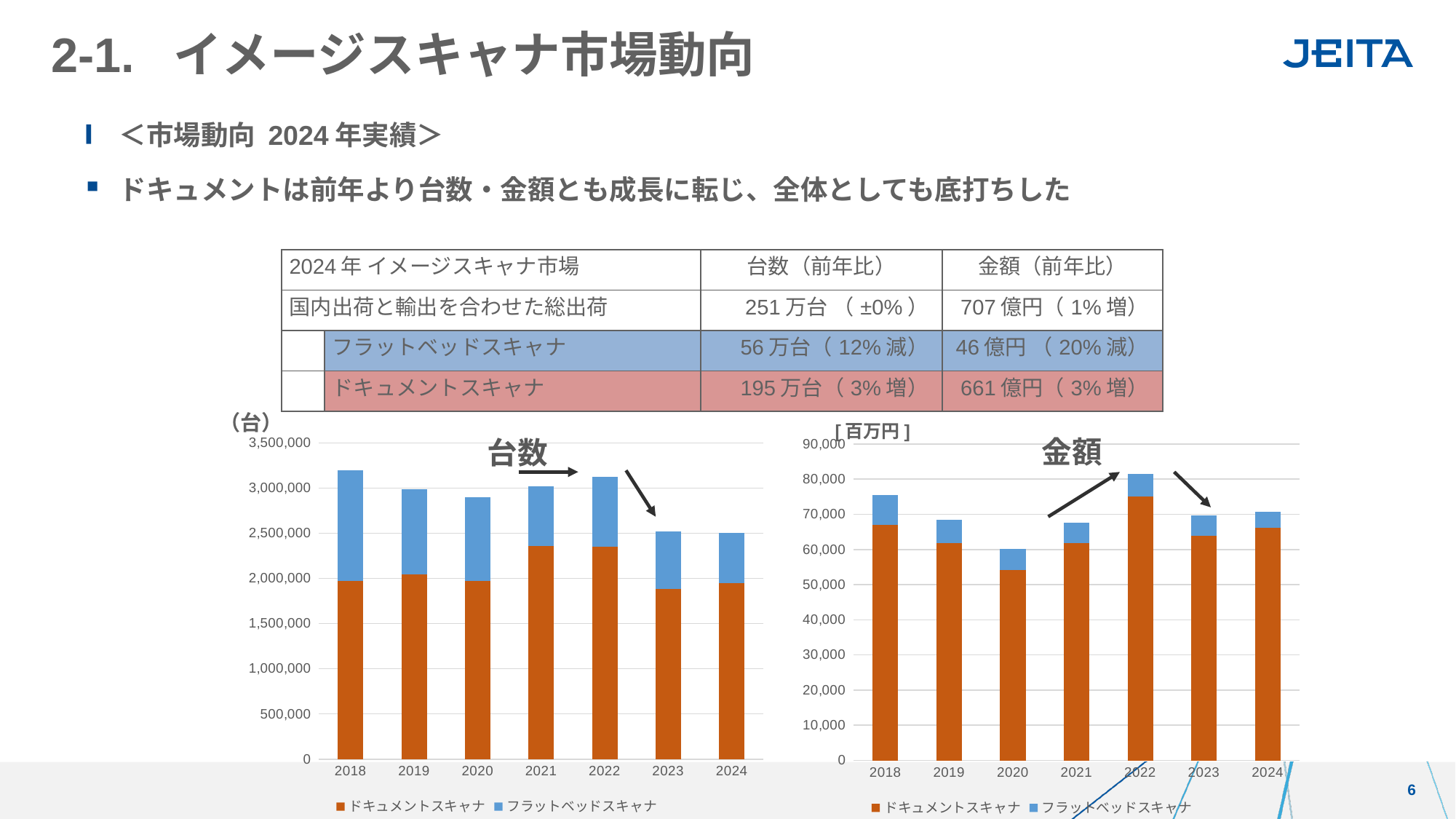

# 2-1.  イメージスキャナ市場動向
＜市場動向 2024年実績＞
ドキュメントは前年より台数・金額とも成長に転じ、全体としても底打ちした

| 2024年 イメージスキャナ市場 |  | 台数（前年比） | 金額（前年比） |
| --- | --- | --- | --- |
| 国内出荷と輸出を合わせた総出荷 |  | 251万台 （±0%） | 707億円（1%増） |
|  | フラットベッドスキャナ | 56万台（12%減） | 46億円 （20%減） |
|  | ドキュメントスキャナ | 195万台（3%増） | 661億円（3%増） |
（台）
[百万円]

### Chart: 台数

| Category | ドキュメントスキャナ | フラットベッドスキャナ |
|---|---|---|
| 2018 | 1974198.0356505201 | 1224094.0 |
| 2019 | 2045199.0 | 940609.0 |
| 2020 | 1968620.0 | 931663.0 |
| 2021 | 2362557.075979881 | 658362.0 |
| 2022 | 2347592.097338539 | 775146.0 |
| 2023 | 1886408.9556294607 | 631704.0 |
| 2024 | 1949476.6125313595 | 556677.0 |

### Chart: 金額

| Category | ドキュメントスキャナ | フラットベッドスキャナ |
|---|---|---|
| 2018 | 66931.87941144242 | 8553.0 |
| 2019 | 61789.0 | 6643.0 |
| 2020 | 54056.0 | 6179.0 |
| 2021 | 61731.63770896042 | 5973.220622000001 |
| 2022 | 75088.78448044184 | 6332.0 |
| 2023 | 63974.82405682401 | 5709.0 |
| 2024 | 66088.74108673474 | 4590.0 |